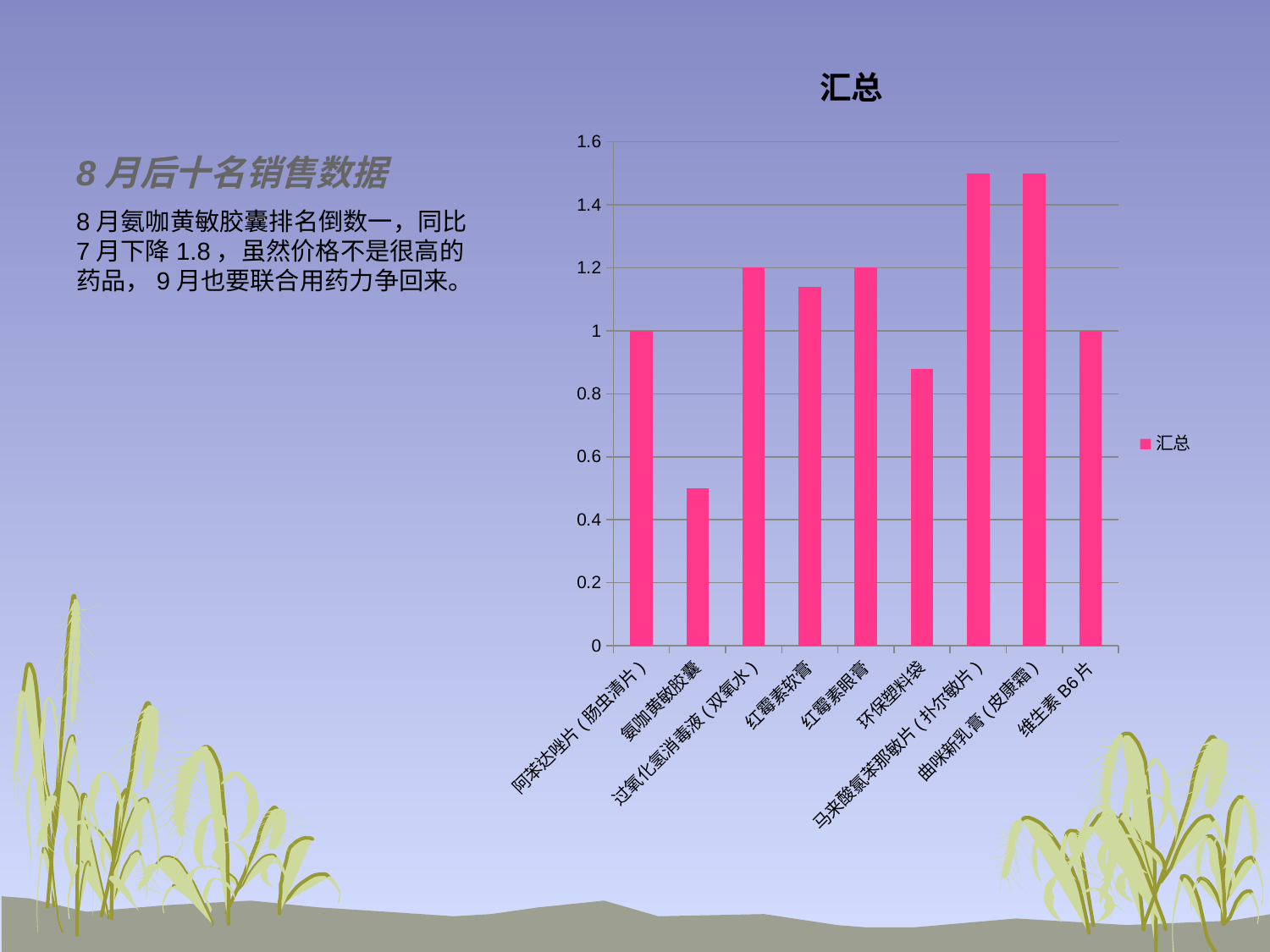

# 8月后十名销售数据

### Chart:

| Category | 汇总 |
|---|---|
| 阿苯达唑片(肠虫清片) | 1.0 |
| 氨咖黄敏胶囊 | 0.5 |
| 过氧化氢消毒液(双氧水) | 1.2 |
| 红霉素软膏 | 1.1399999999999992 |
| 红霉素眼膏 | 1.2 |
| 环保塑料袋 | 0.88 |
| 马来酸氯苯那敏片(扑尔敏片) | 1.5 |
| 曲咪新乳膏(皮康霜) | 1.5 |
| 维生素B6片 | 1.0 |
8月氨咖黄敏胶囊排名倒数一，同比7月下降1.8，虽然价格不是很高的药品，9月也要联合用药力争回来。